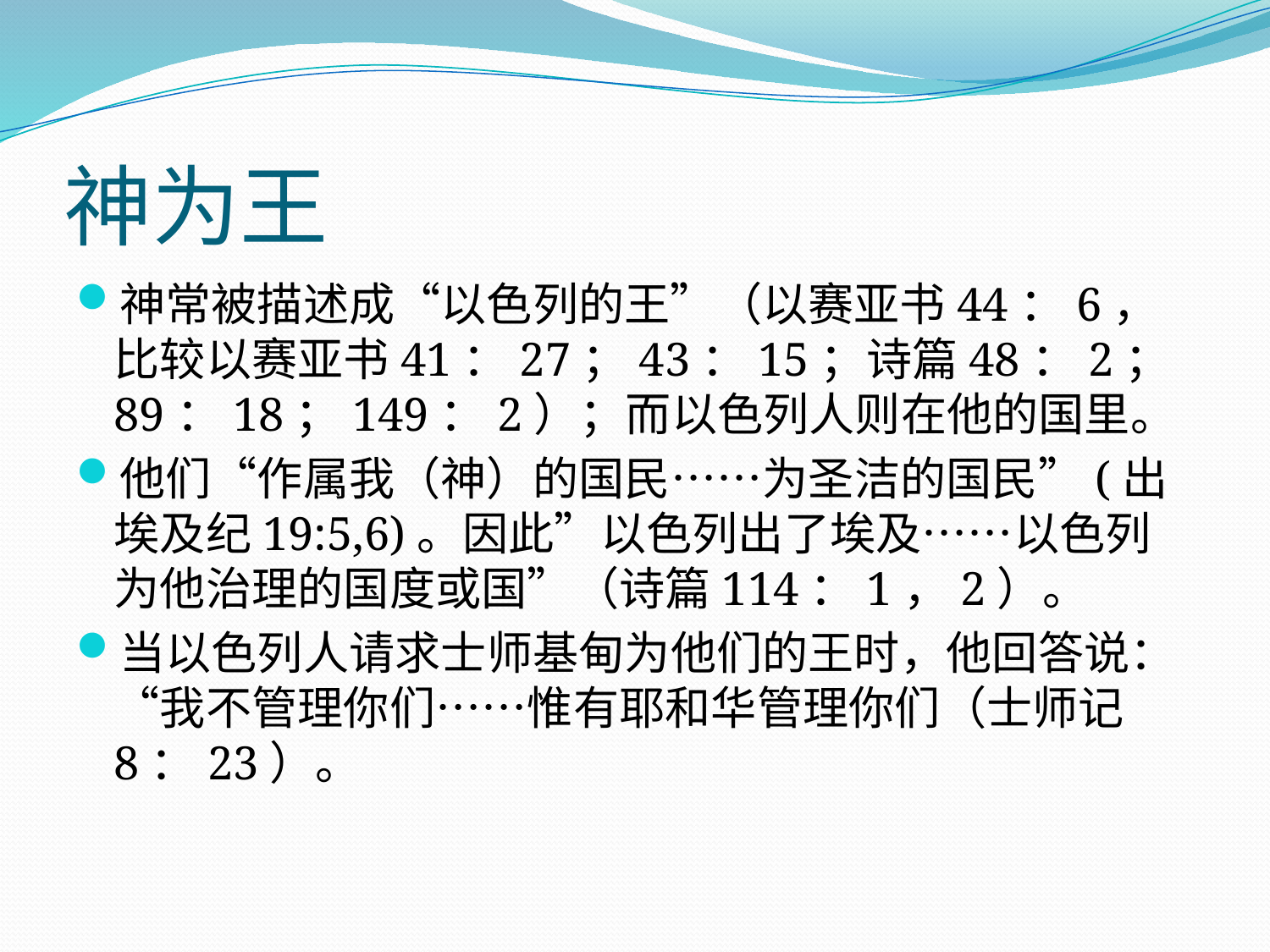

# 神为王
神常被描述成“以色列的王”（以赛亚书44：6，比较以赛亚书41：27；43：15；诗篇48：2；89：18；149：2）；而以色列人则在他的国里。
他们“作属我（神）的国民……为圣洁的国民”(出埃及纪19:5,6)。因此”以色列出了埃及……以色列为他治理的国度或国”（诗篇114：1，2）。
当以色列人请求士师基甸为他们的王时，他回答说：“我不管理你们……惟有耶和华管理你们（士师记8：23）。